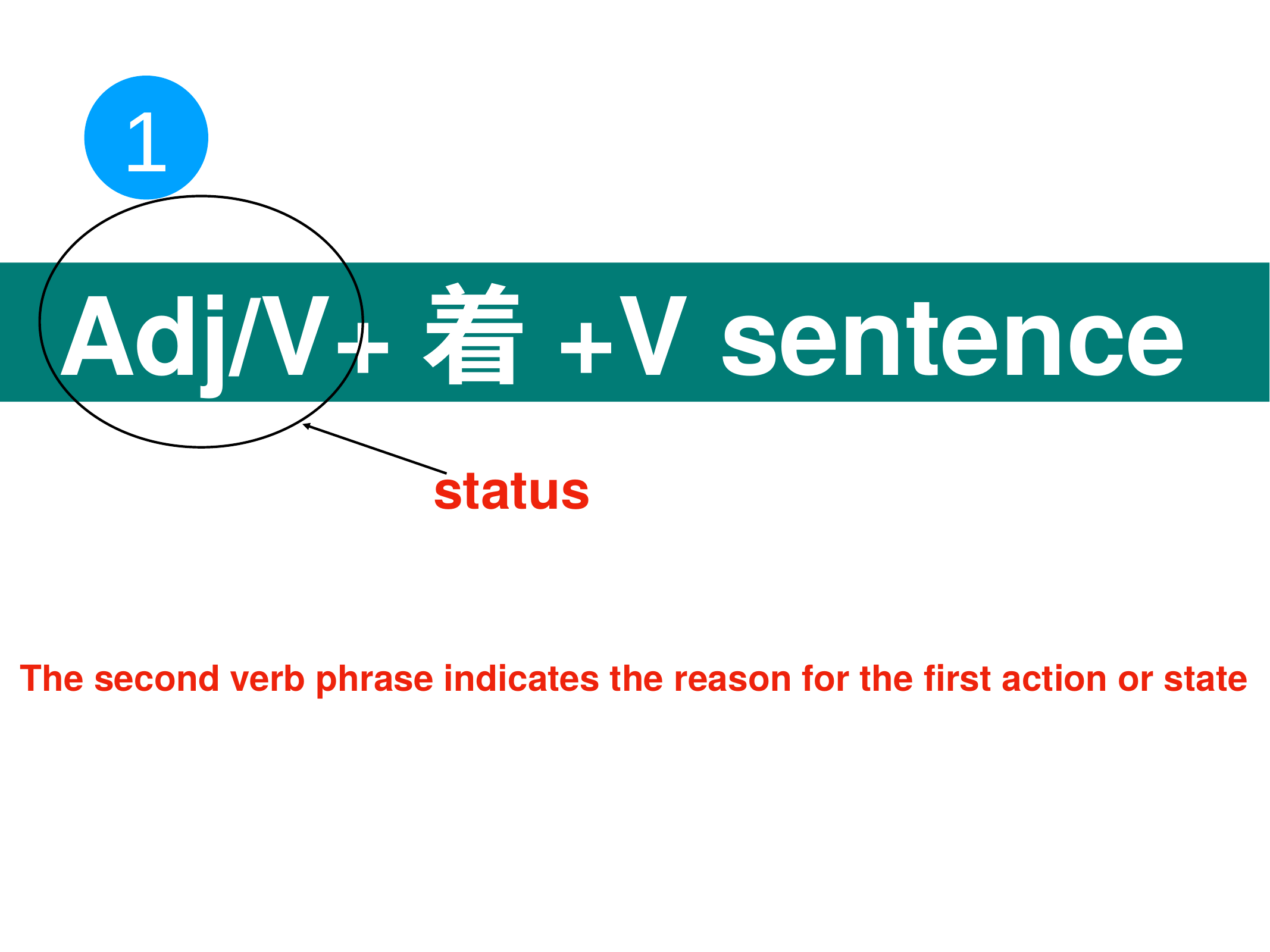

1

Adj/V+着+V sentence
status
The second verb phrase indicates the reason for the first action or state